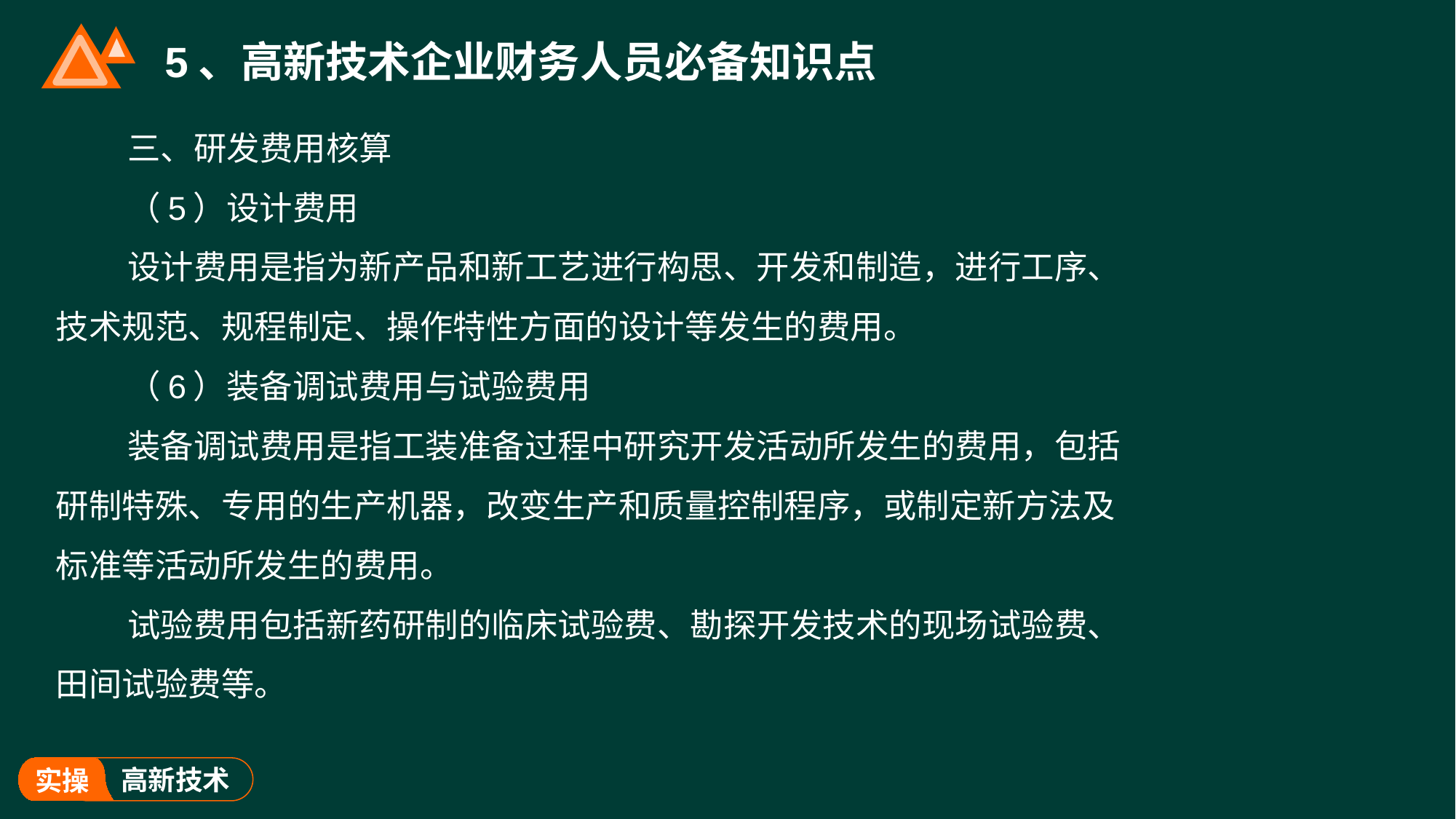

# 5、高新技术企业财务人员必备知识点
三、研发费用核算
（5）设计费用
设计费用是指为新产品和新工艺进行构思、开发和制造，进行工序、技术规范、规程制定、操作特性方面的设计等发生的费用。
（6）装备调试费用与试验费用
装备调试费用是指工装准备过程中研究开发活动所发生的费用，包括研制特殊、专用的生产机器，改变生产和质量控制程序，或制定新方法及标准等活动所发生的费用。
试验费用包括新药研制的临床试验费、勘探开发技术的现场试验费、田间试验费等。